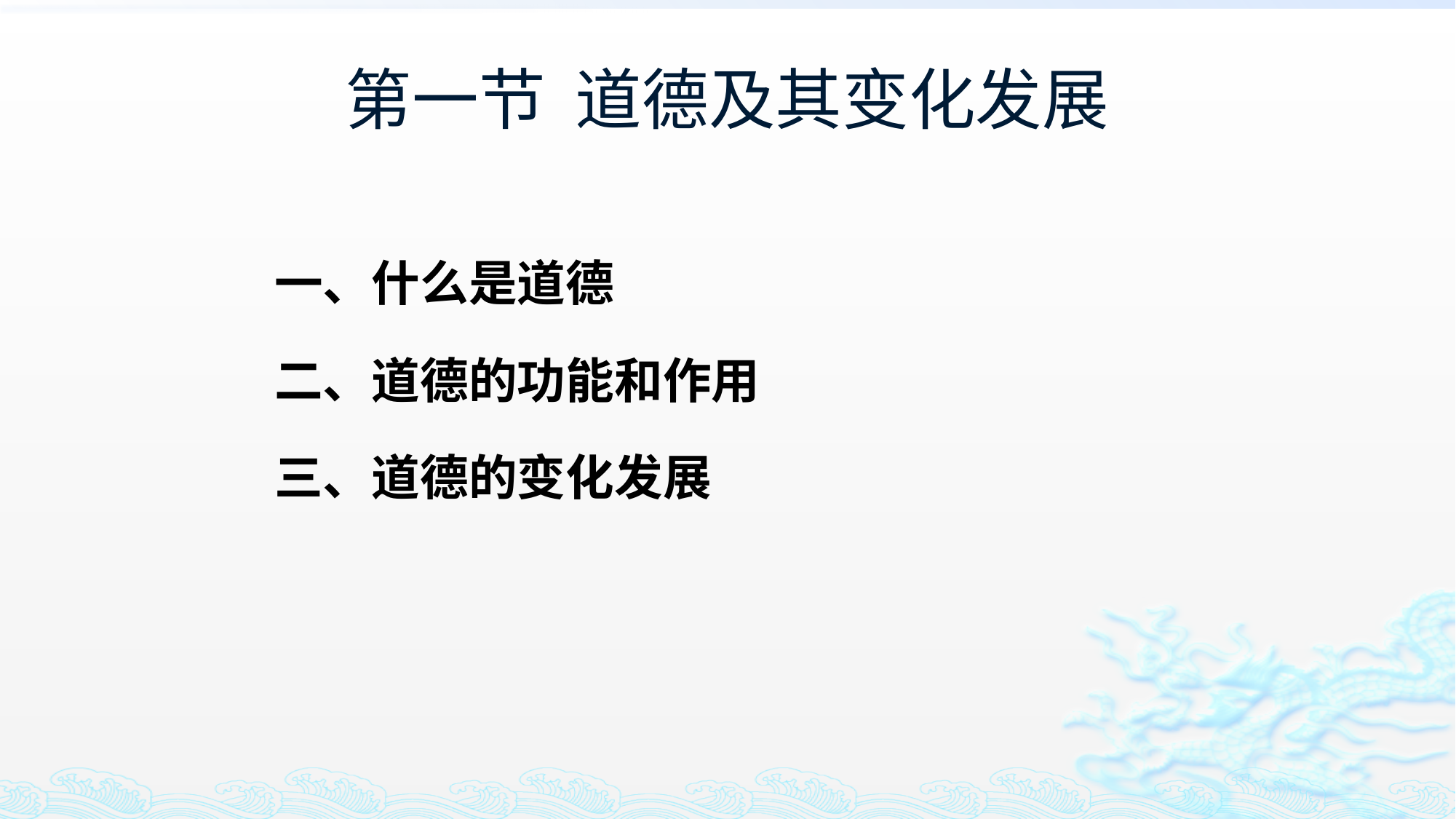

# 第一节  道德及其变化发展
一、什么是道德
二、道德的功能和作用
三、道德的变化发展

www.themegallery.com